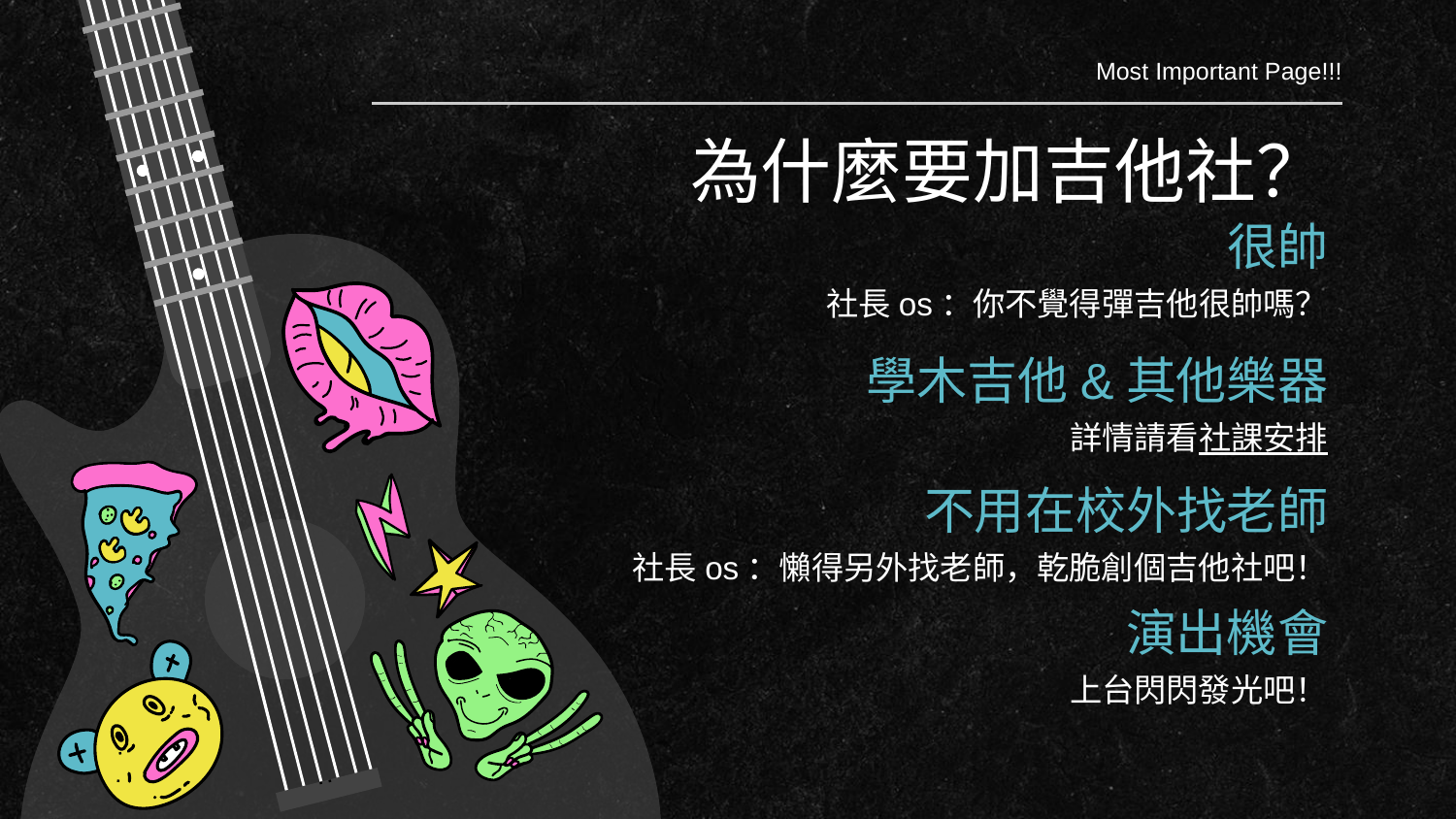

Most Important Page!!!
# 為什麼要加吉他社？
很帥
社長os：你不覺得彈吉他很帥嗎？

學木吉他&其他樂器
詳情請看社課安排
不用在校外找老師

社長os：懶得另外找老師，乾脆創個吉他社吧！
演出機會

上台閃閃發光吧！

˙˙